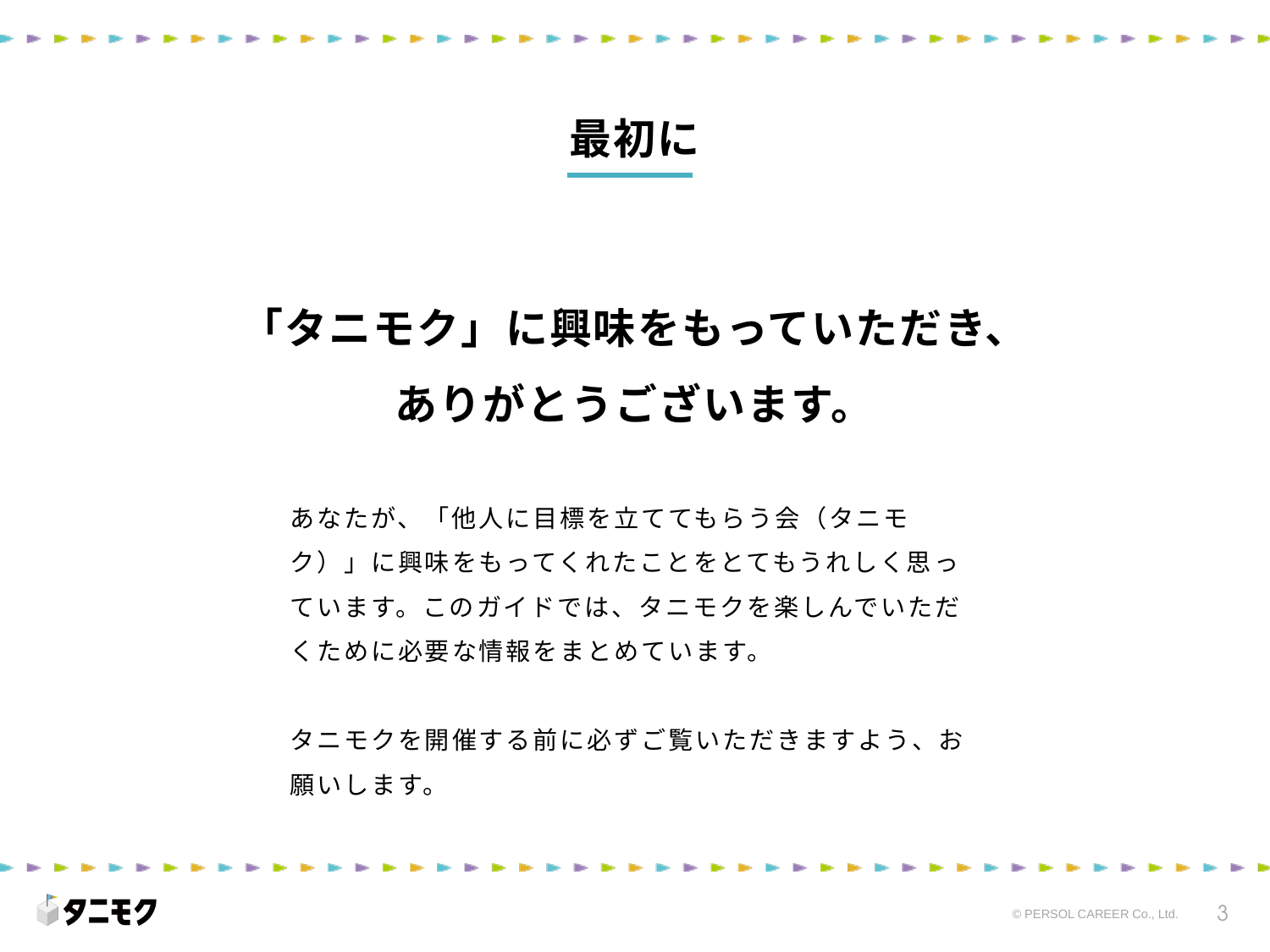

最初に
「タニモク」に興味をもっていただき、
ありがとうございます。
あなたが、「他人に目標を立ててもらう会（タニモク）」に興味をもってくれたことをとてもうれしく思っています。このガイドでは、タニモクを楽しんでいただくために必要な情報をまとめています。

タニモクを開催する前に必ずご覧いただきますよう、お願いします。